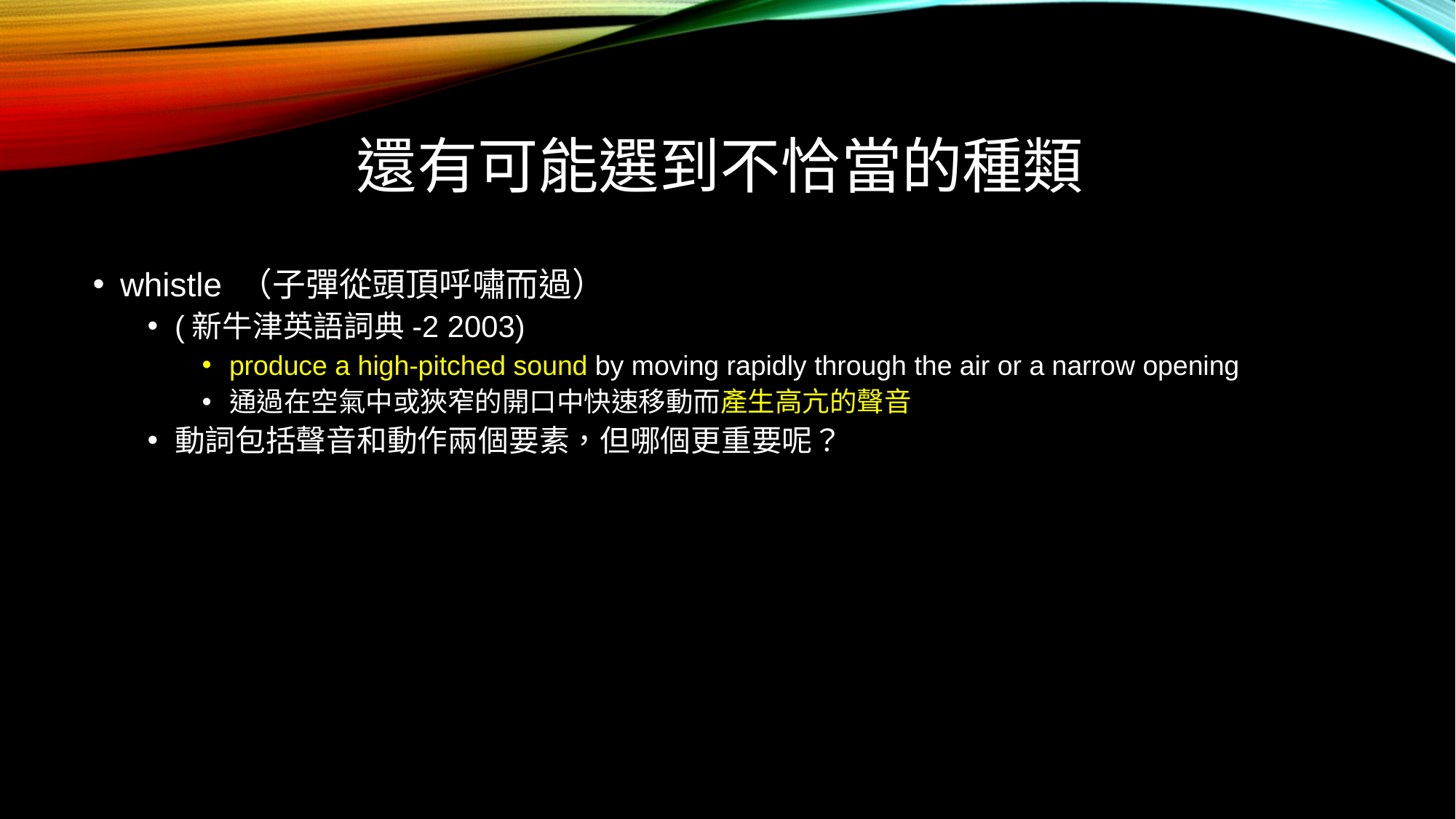

# 還有可能選到不恰當的種類
whistle （子彈從頭頂呼嘯而過）
(新牛津英語詞典-2 2003)
produce a high-pitched sound by moving rapidly through the air or a narrow opening
通過在空氣中或狹窄的開口中快速移動而產生高亢的聲音
動詞包括聲音和動作兩個要素，但哪個更重要呢？